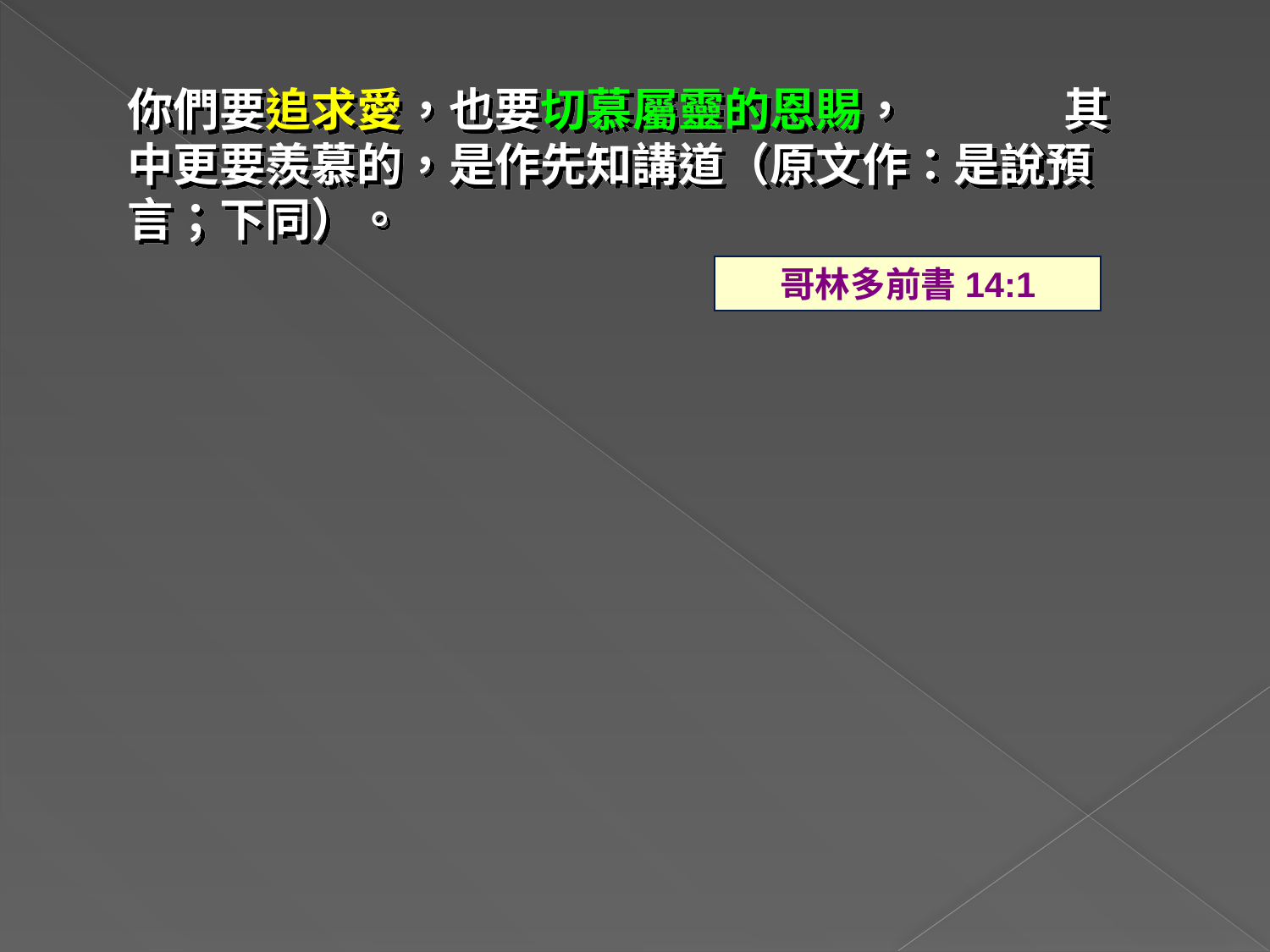

你們要追求愛，也要切慕屬靈的恩賜，               其中更要羨慕的，是作先知講道（原文作：是說預言；下同）。
哥林多前書14:1